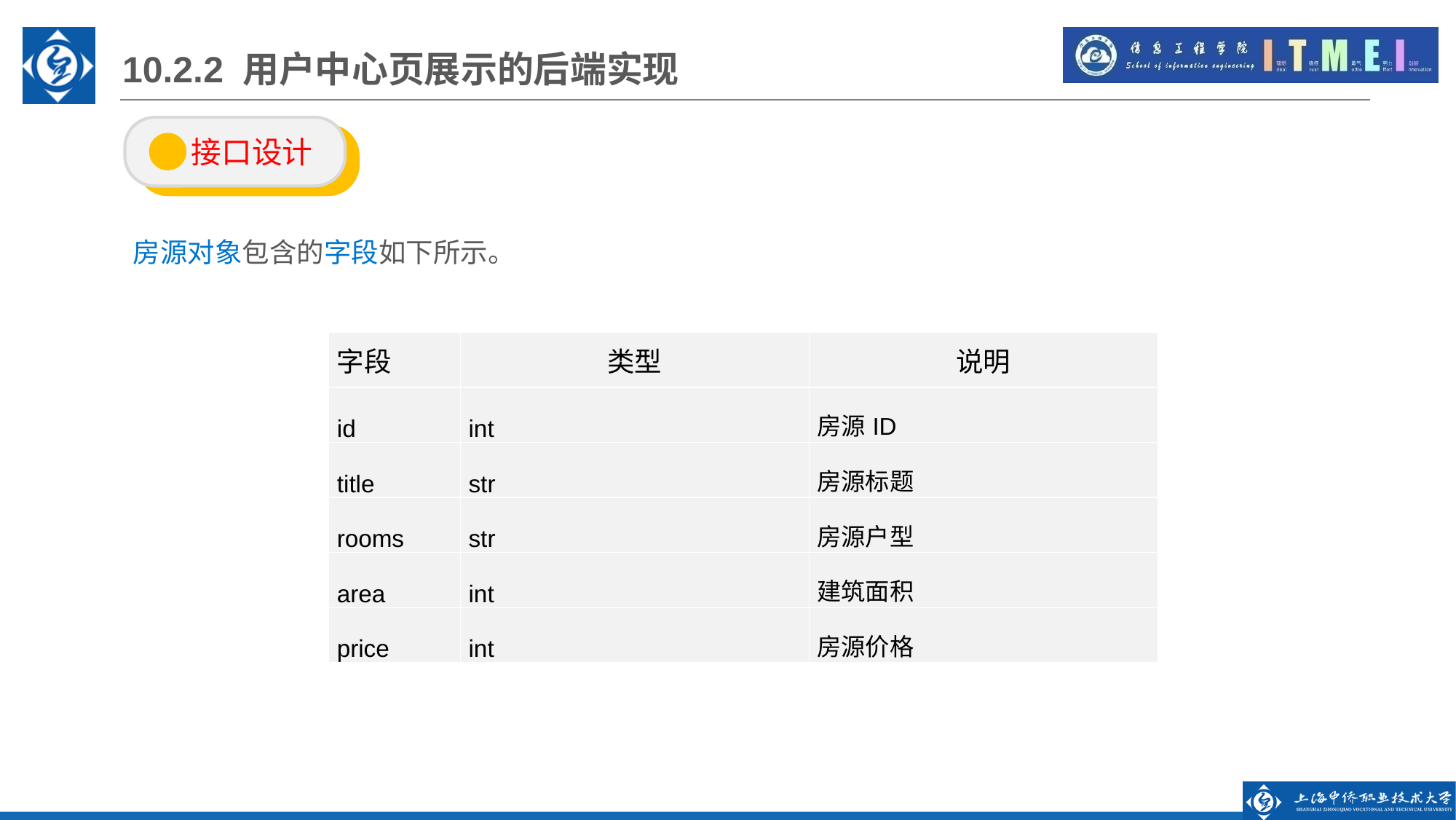

10.2.2 用户中心页展示的后端实现
    接口设计

房源对象包含的字段如下所示。
| 字段 | 类型 | 说明 |
| --- | --- | --- |
| id | int | 房源ID |
| title | str | 房源标题 |
| rooms | str | 房源户型 |
| area | int | 建筑面积 |
| price | int | 房源价格 |